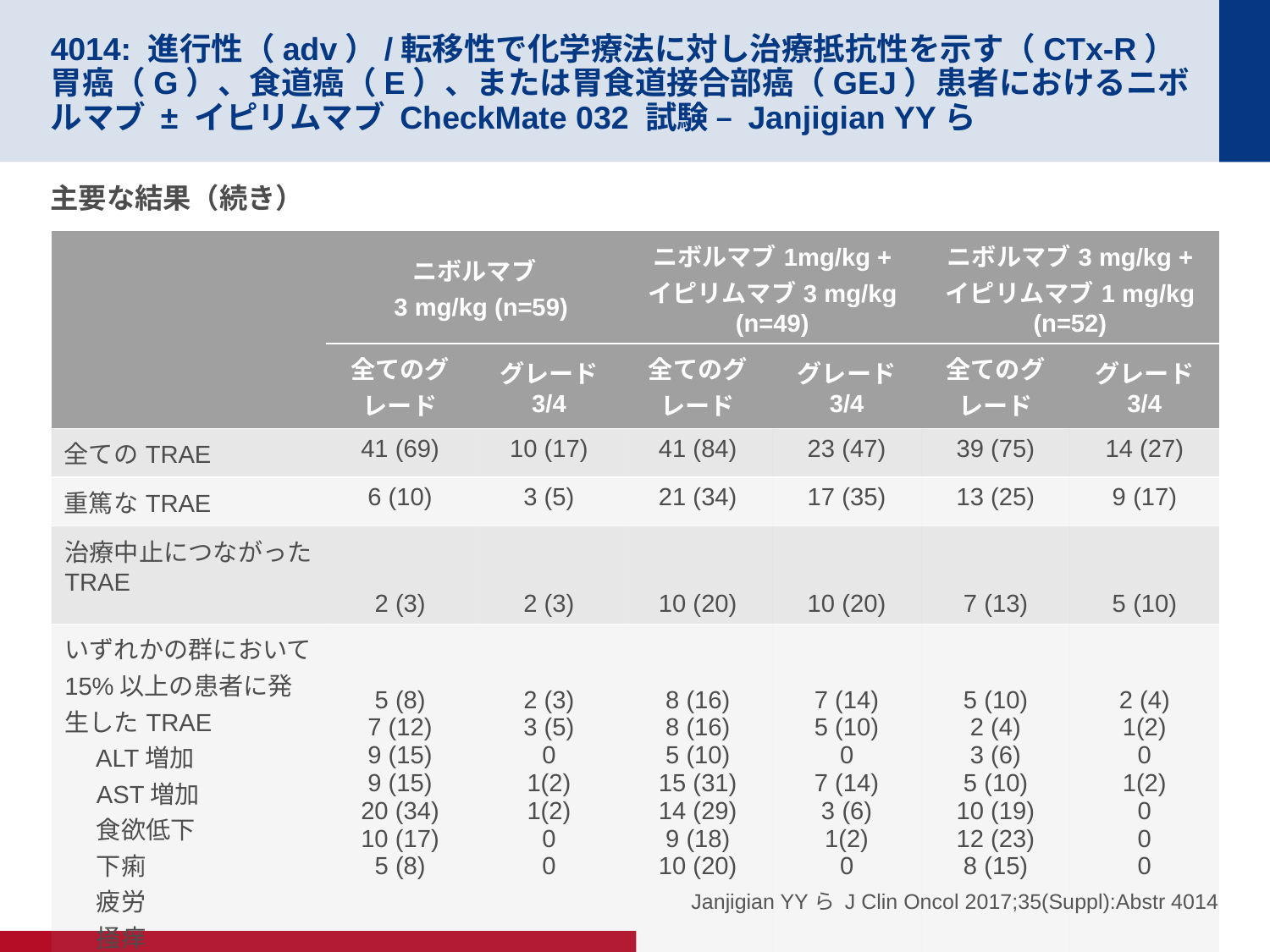

# 4014: 進行性（adv）/転移性で化学療法に対し治療抵抗性を示す（CTx-R）胃癌（G）、食道癌（E）、または胃食道接合部癌（GEJ）患者におけるニボルマブ ± イピリムマブ CheckMate 032 試験 – Janjigian YYら
主要な結果（続き）
|  | ニボルマブ 3 mg/kg (n=59) |  | ニボルマブ1mg/kg + イピリムマブ3 mg/kg (n=49) |  | ニボルマブ3 mg/kg + イピリムマブ1 mg/kg (n=52) |  |
| --- | --- | --- | --- | --- | --- | --- |
|  | 全てのグレード | グレード 3/4 | 全てのグレード | グレード 3/4 | 全てのグレード | グレード 3/4 |
| 全てのTRAE | 41 (69) | 10 (17) | 41 (84) | 23 (47) | 39 (75) | 14 (27) |
| 重篤なTRAE | 6 (10) | 3 (5) | 21 (34) | 17 (35) | 13 (25) | 9 (17) |
| 治療中止につながったTRAE | 2 (3) | 2 (3) | 10 (20) | 10 (20) | 7 (13) | 5 (10) |
| いずれかの群において15%以上の患者に発生したTRAE ALT増加 AST増加 食欲低下 下痢 疲労 掻痒 発疹 | 5 (8) 7 (12) 9 (15) 9 (15) 20 (34) 10 (17) 5 (8) | 2 (3) 3 (5) 0 1(2) 1(2) 0 0 | 8 (16) 8 (16) 5 (10) 15 (31) 14 (29) 9 (18) 10 (20) | 7 (14) 5 (10) 0 7 (14) 3 (6) 1(2) 0 | 5 (10) 2 (4) 3 (6) 5 (10) 10 (19) 12 (23) 8 (15) | 2 (4) 1(2) 0 1(2) 0 0 0 |
Janjigian YYら J Clin Oncol 2017;35(Suppl):Abstr 4014